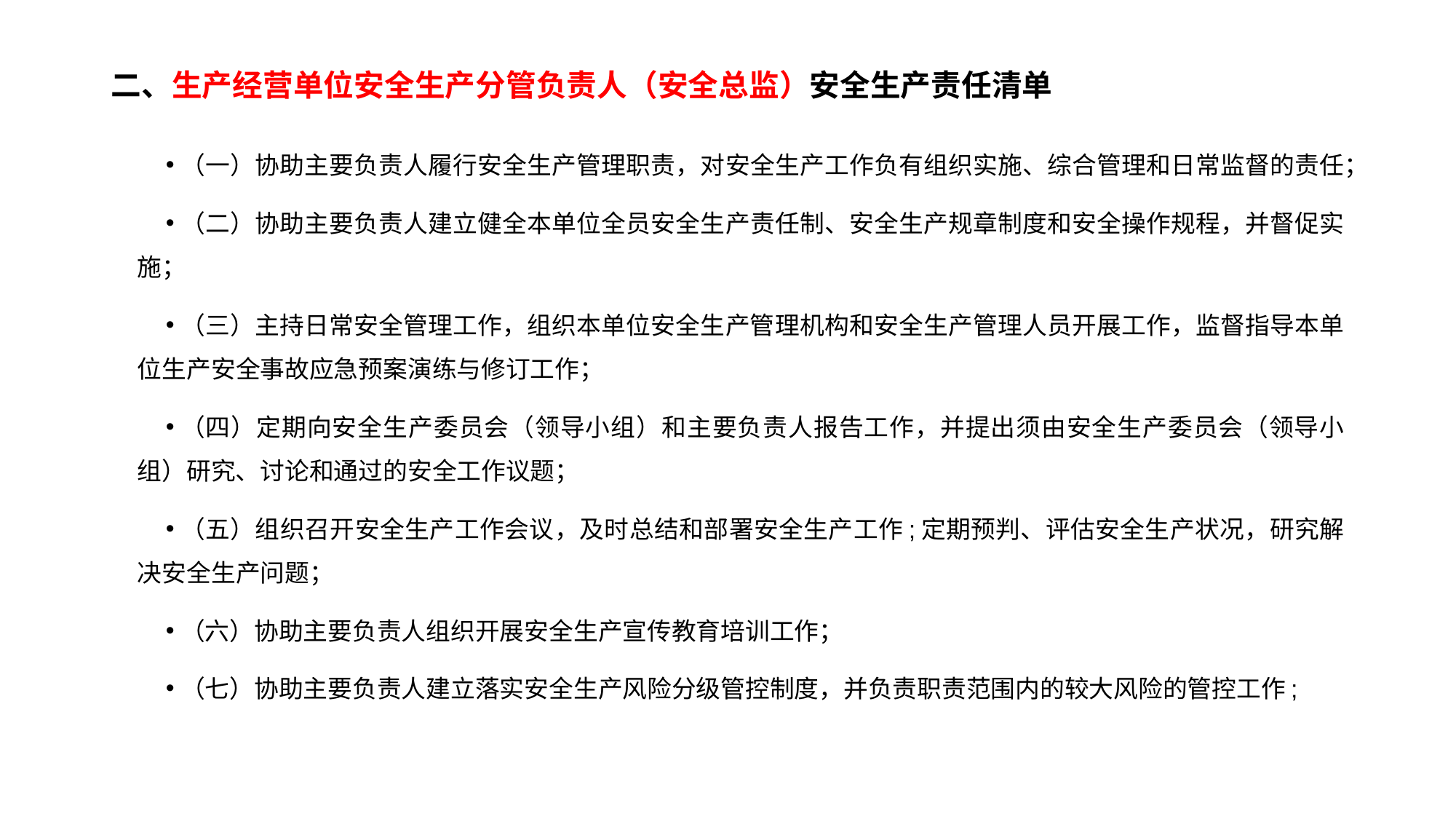

# 二、生产经营单位安全生产分管负责人（安全总监）安全生产责任清单
（一）协助主要负责人履行安全生产管理职责，对安全生产工作负有组织实施、综合管理和日常监督的责任；
（二）协助主要负责人建立健全本单位全员安全生产责任制、安全生产规章制度和安全操作规程，并督促实施；
（三）主持日常安全管理工作，组织本单位安全生产管理机构和安全生产管理人员开展工作，监督指导本单位生产安全事故应急预案演练与修订工作；
（四）定期向安全生产委员会（领导小组）和主要负责人报告工作，并提出须由安全生产委员会（领导小组）研究、讨论和通过的安全工作议题；
（五）组织召开安全生产工作会议，及时总结和部署安全生产工作;定期预判、评估安全生产状况，研究解决安全生产问题；
（六）协助主要负责人组织开展安全生产宣传教育培训工作；
（七）协助主要负责人建立落实安全生产风险分级管控制度，并负责职责范围内的较大风险的管控工作;